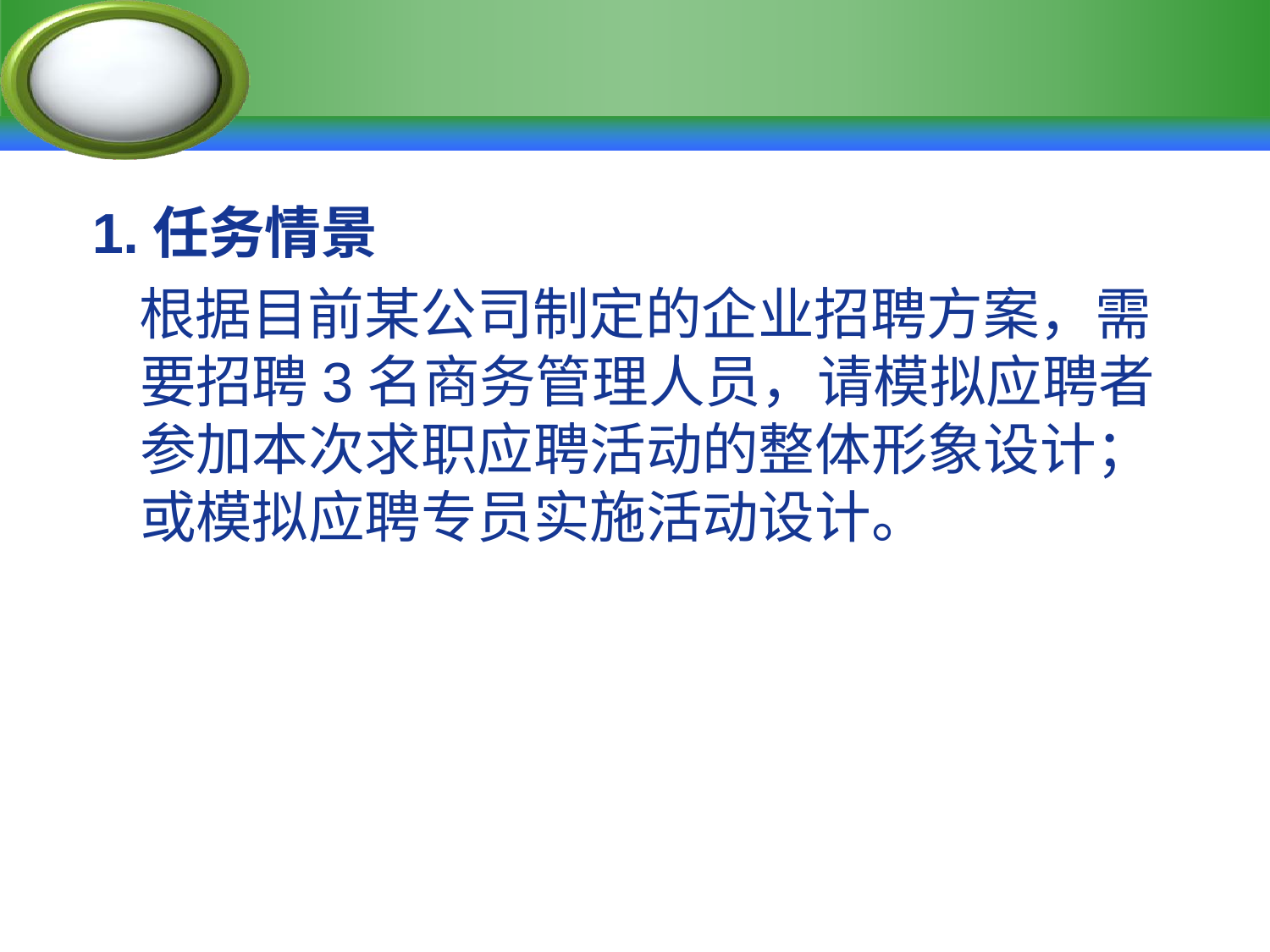

1.任务情景
根据目前某公司制定的企业招聘方案，需要招聘3名商务管理人员，请模拟应聘者参加本次求职应聘活动的整体形象设计；或模拟应聘专员实施活动设计。